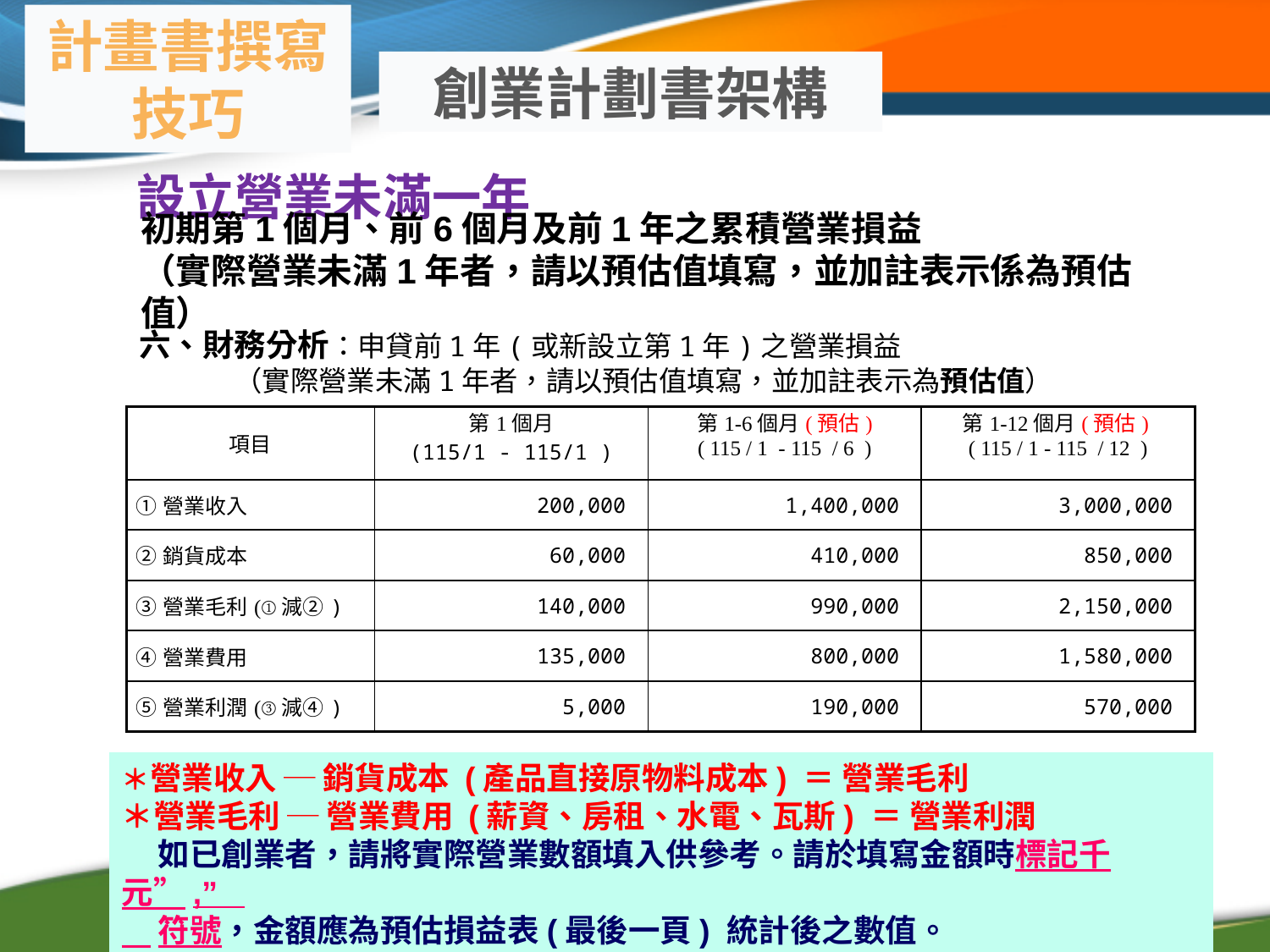

計畫書撰寫技巧
創業計劃書架構
設立營業未滿一年
初期第1個月、前6個月及前1年之累積營業損益
（實際營業未滿1年者，請以預估值填寫，並加註表示係為預估值）
六、財務分析：申貸前1年(或新設立第1年)之營業損益
               （實際營業未滿1年者，請以預估值填寫，並加註表示為預估值）
| 項目 | 第1個月 (115/1 - 115/1 ) | 第1-6個月(預估) ( 115 / 1 - 115 / 6 ) | 第1-12個月(預估) ( 115 / 1 - 115 / 12 ) |
| --- | --- | --- | --- |
| ①營業收入 | 200,000 | 1,400,000 | 3,000,000 |
| ②銷貨成本 | 60,000 | 410,000 | 850,000 |
| ③營業毛利(①減②) | 140,000 | 990,000 | 2,150,000 |
| ④營業費用 | 135,000 | 800,000 | 1,580,000 |
| ⑤營業利潤(③減④) | 5,000 | 190,000 | 570,000 |
＊營業收入 ─ 銷貨成本 (產品直接原物料成本) ＝ 營業毛利
＊營業毛利 ─ 營業費用 (薪資、房租、水電、瓦斯) ＝ 營業利潤
    如已創業者，請將實際營業數額填入供參考。請於填寫金額時標記千元”,”
    符號，金額應為預估損益表(最後一頁) 統計後之數值。
30